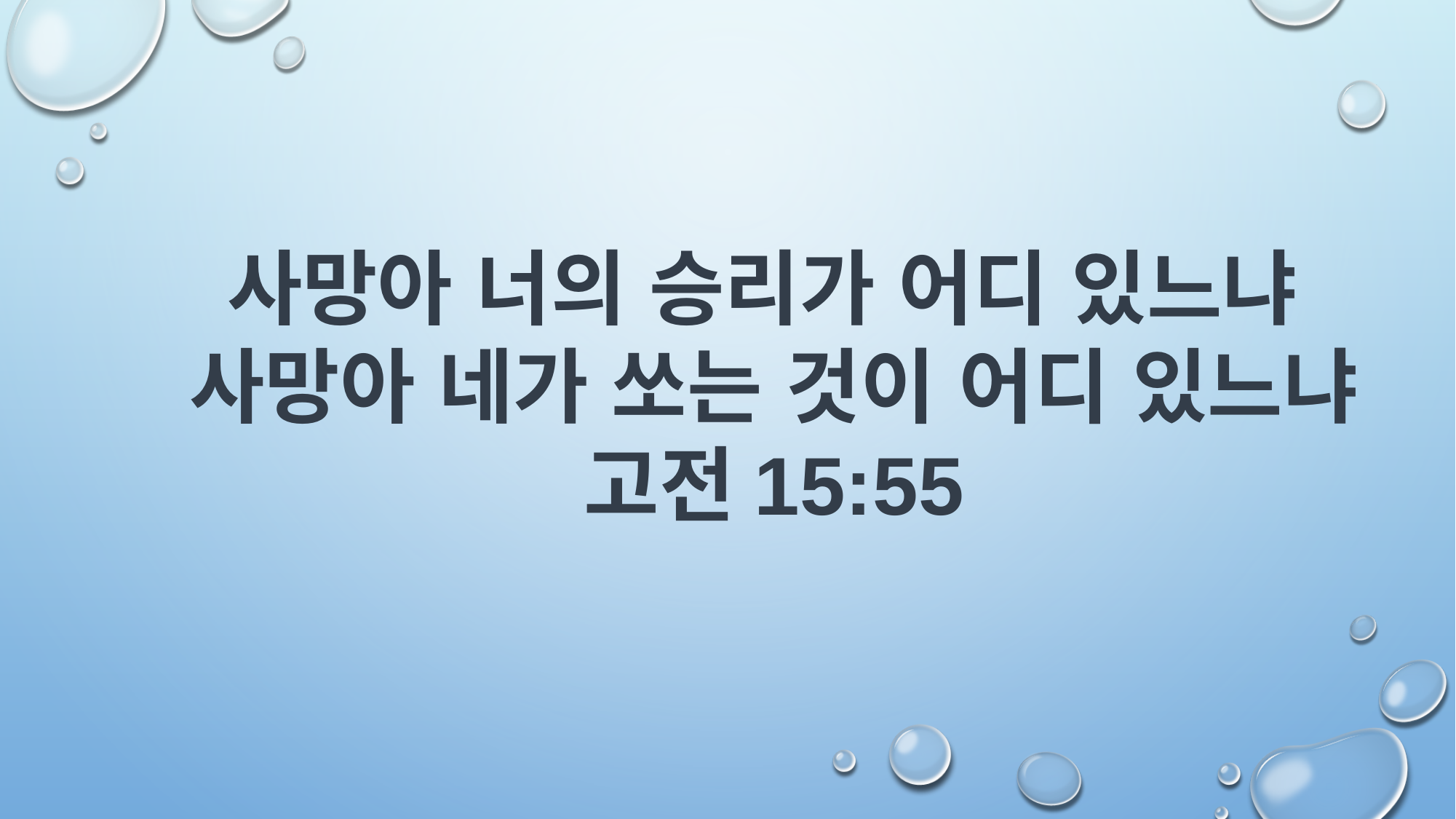

사망아 너의 승리가 어디 있느냐
사망아 네가 쏘는 것이 어디 있느냐
고전15:55